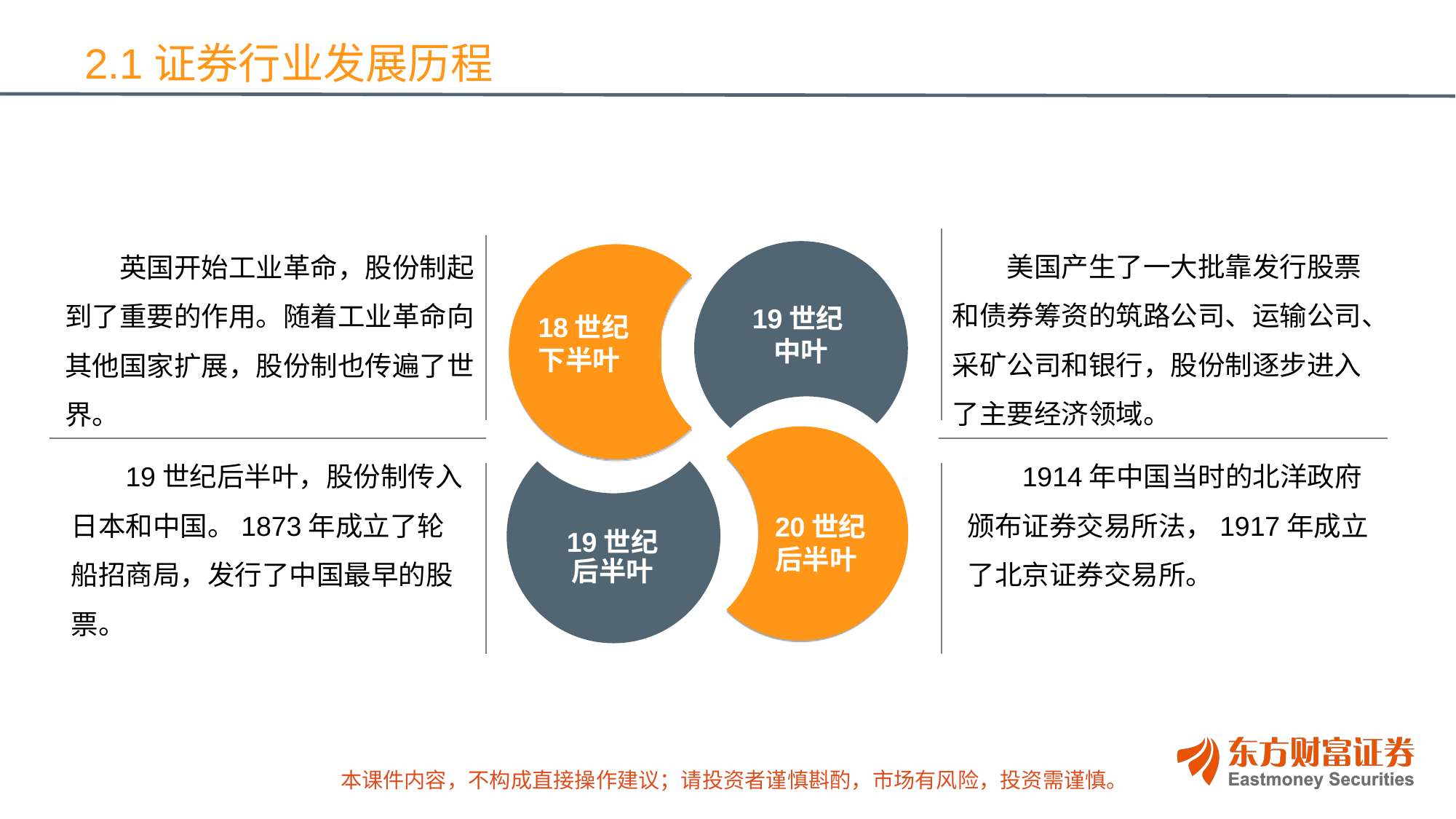

2.1证券行业发展历程
美国产生了一大批靠发行股票和债券筹资的筑路公司、运输公司、采矿公司和银行，股份制逐步进入了主要经济领域。
英国开始工业革命，股份制起到了重要的作用。随着工业革命向其他国家扩展，股份制也传遍了世界。

19世纪  中叶

18世纪下半叶

20世纪后半叶
19世纪后半叶，股份制传入日本和中国。1873年成立了轮船招商局，发行了中国最早的股票。
1914年中国当时的北洋政府颁布证券交易所法，1917年成立了北京证券交易所。

19世纪后半叶